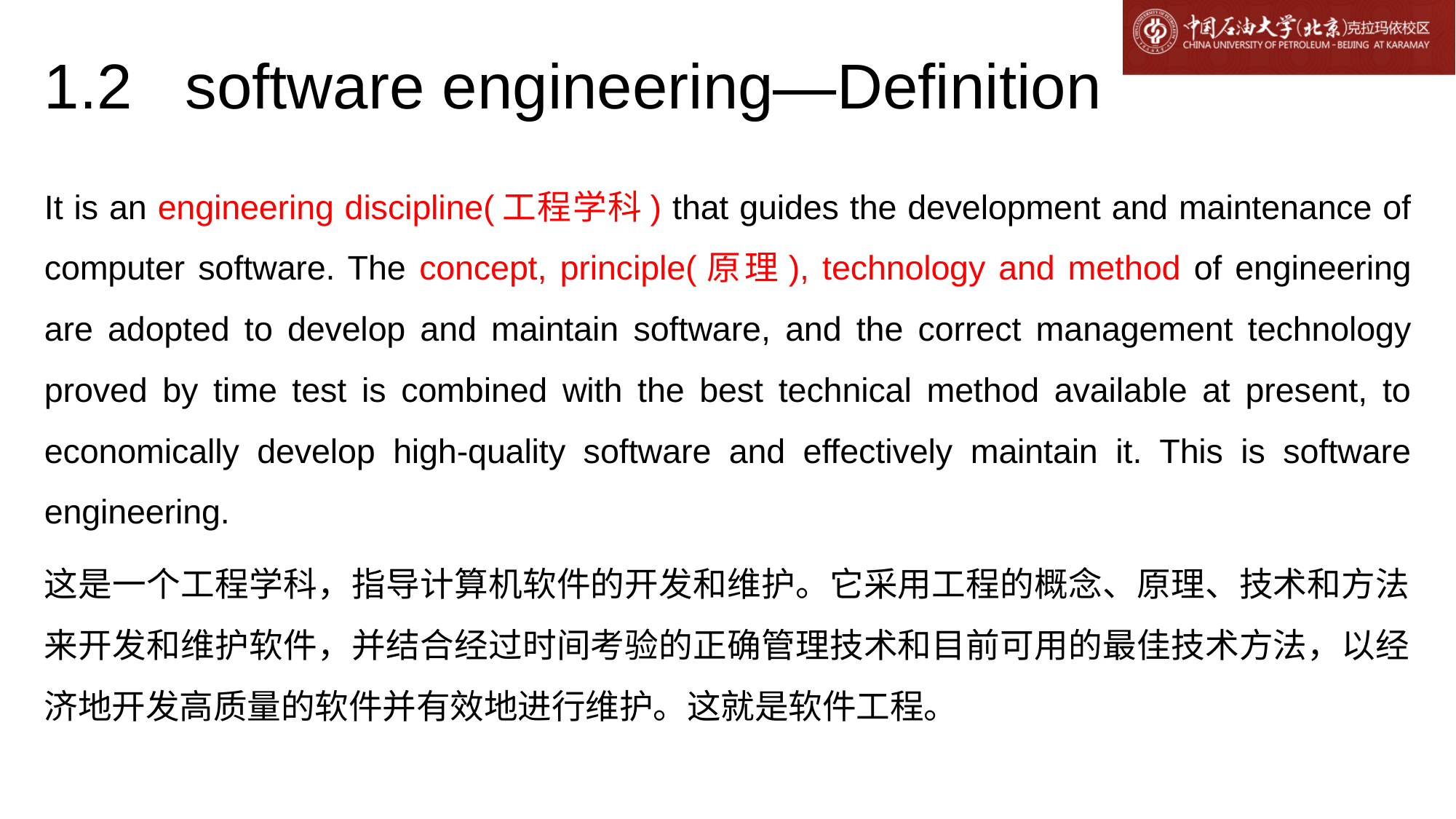

# 1.2   software engineering—Definition
It is an engineering discipline(工程学科) that guides the development and maintenance of computer software. The concept, principle(原理), technology and method of engineering are adopted to develop and maintain software, and the correct management technology proved by time test is combined with the best technical method available at present, to economically develop high-quality software and effectively maintain it. This is software engineering.
这是一个工程学科，指导计算机软件的开发和维护。它采用工程的概念、原理、技术和方法来开发和维护软件，并结合经过时间考验的正确管理技术和目前可用的最佳技术方法，以经济地开发高质量的软件并有效地进行维护。这就是软件工程。